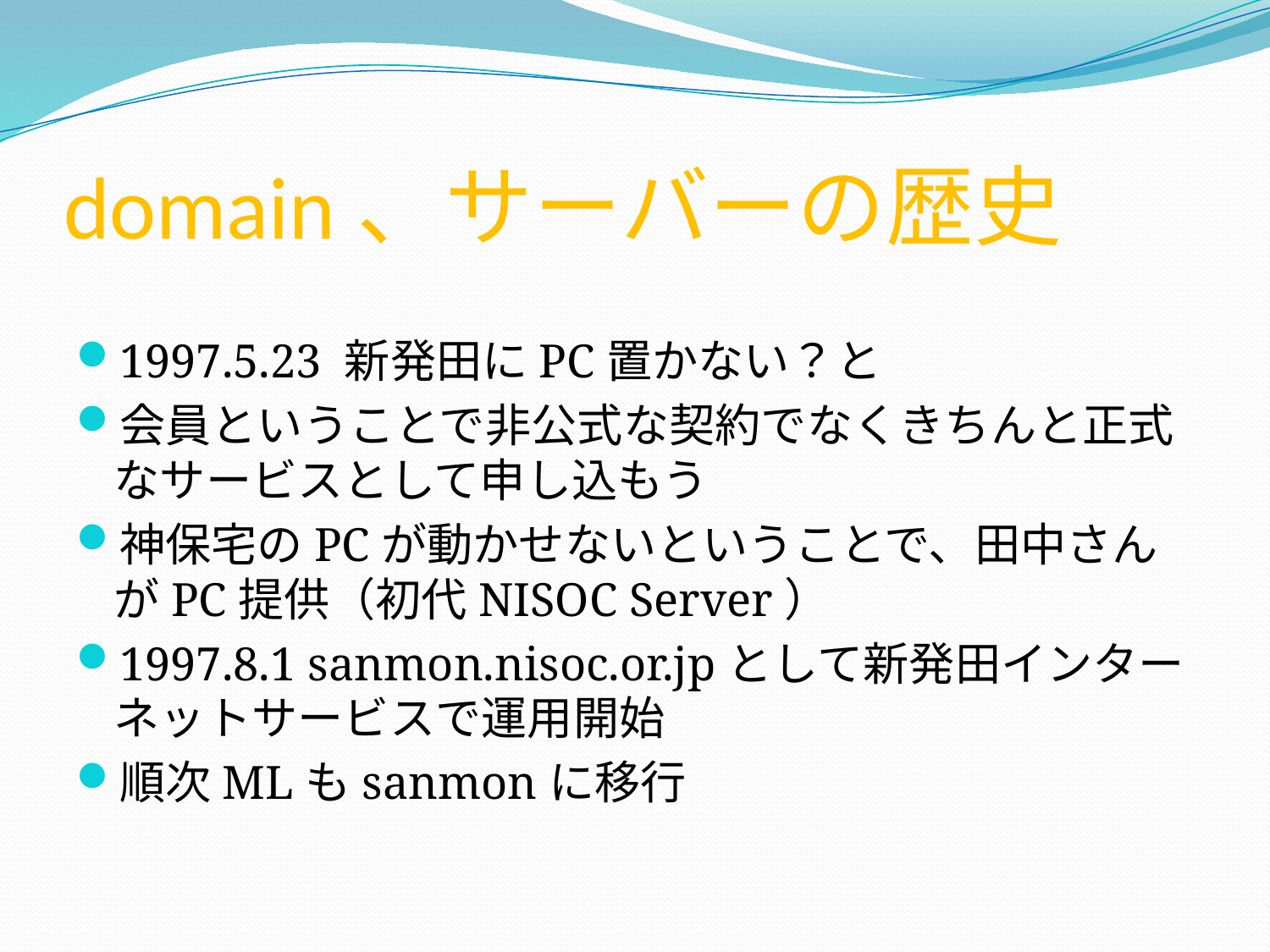

# domain、サーバーの歴史
1997.5.23 新発田にPC置かない？と
会員ということで非公式な契約でなくきちんと正式なサービスとして申し込もう
神保宅のPCが動かせないということで、田中さんがPC提供（初代NISOC Server）
1997.8.1 sanmon.nisoc.or.jpとして新発田インターネットサービスで運用開始
順次MLもsanmonに移行